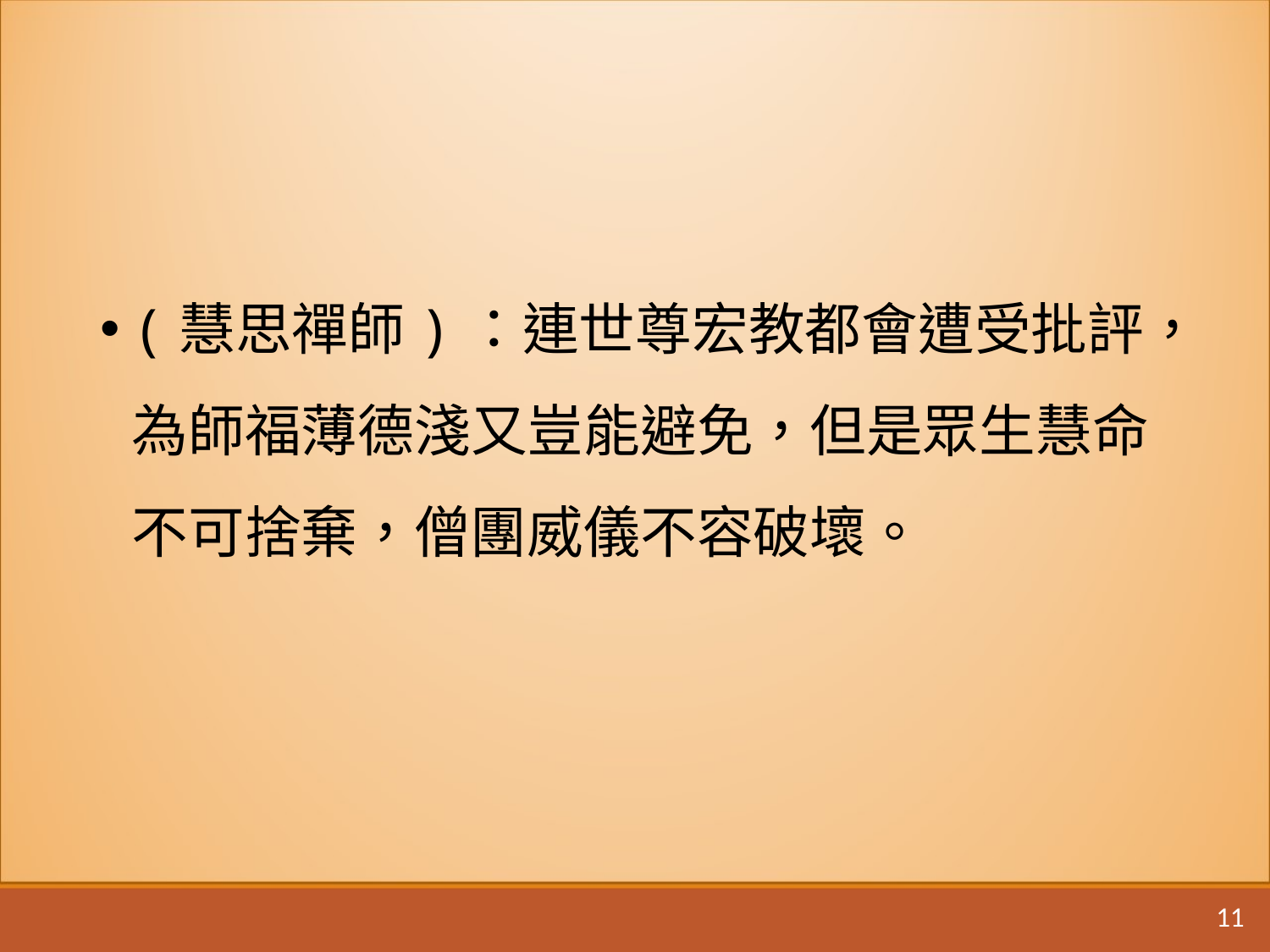

(慧思禪師)：連世尊宏教都會遭受批評，為師福薄德淺又豈能避免，但是眾生慧命不可捨棄，僧團威儀不容破壞。

11